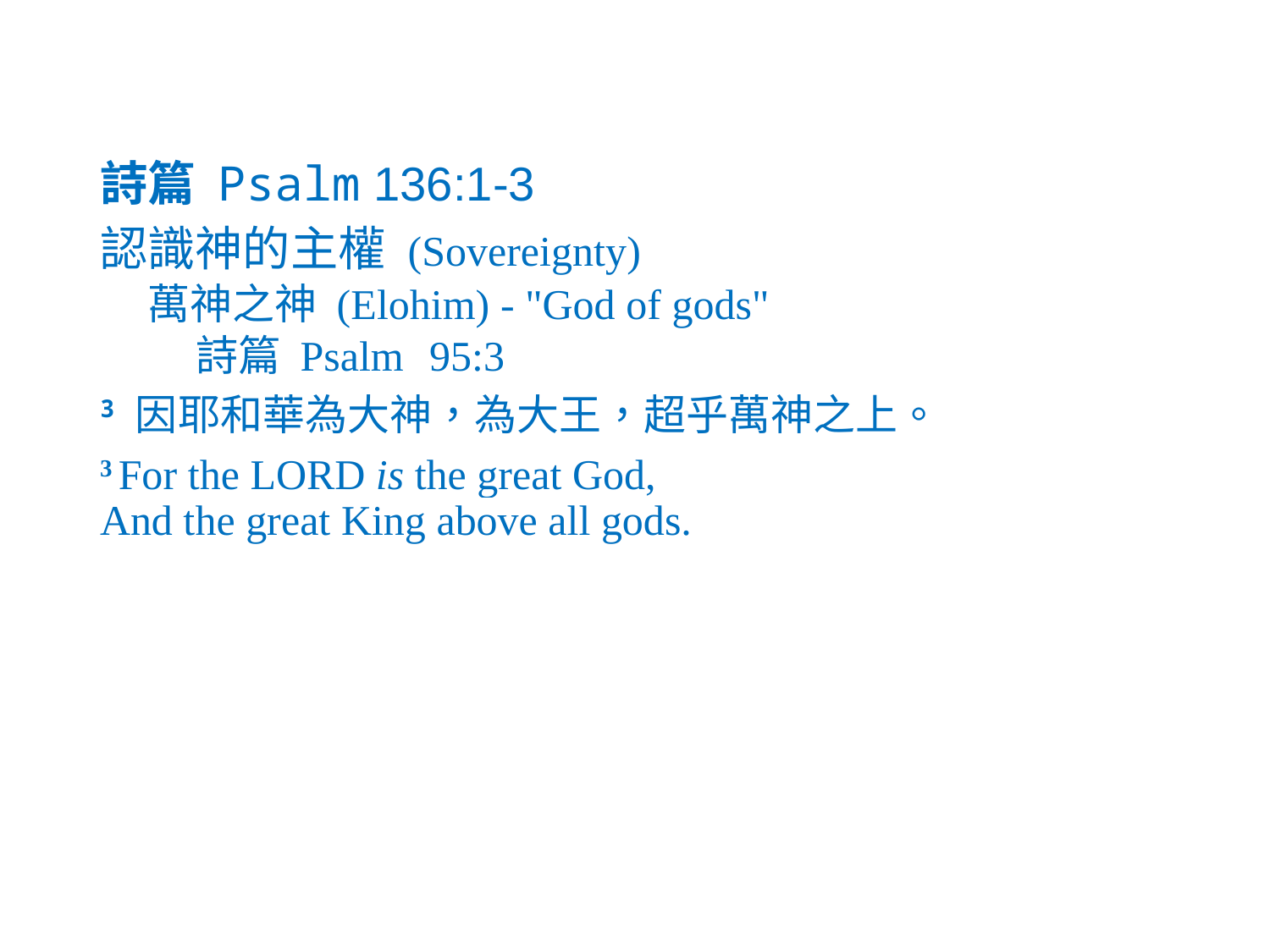

詩篇 Psalm 136:1-3
認識神的主權 (Sovereignty)
萬神之神 (Elohim) - "God of gods"
    詩篇 Psalm 95:3
3 因耶和華為大神，為大王，超乎萬神之上。
3 For the Lord is the great God,
And the great King above all gods.